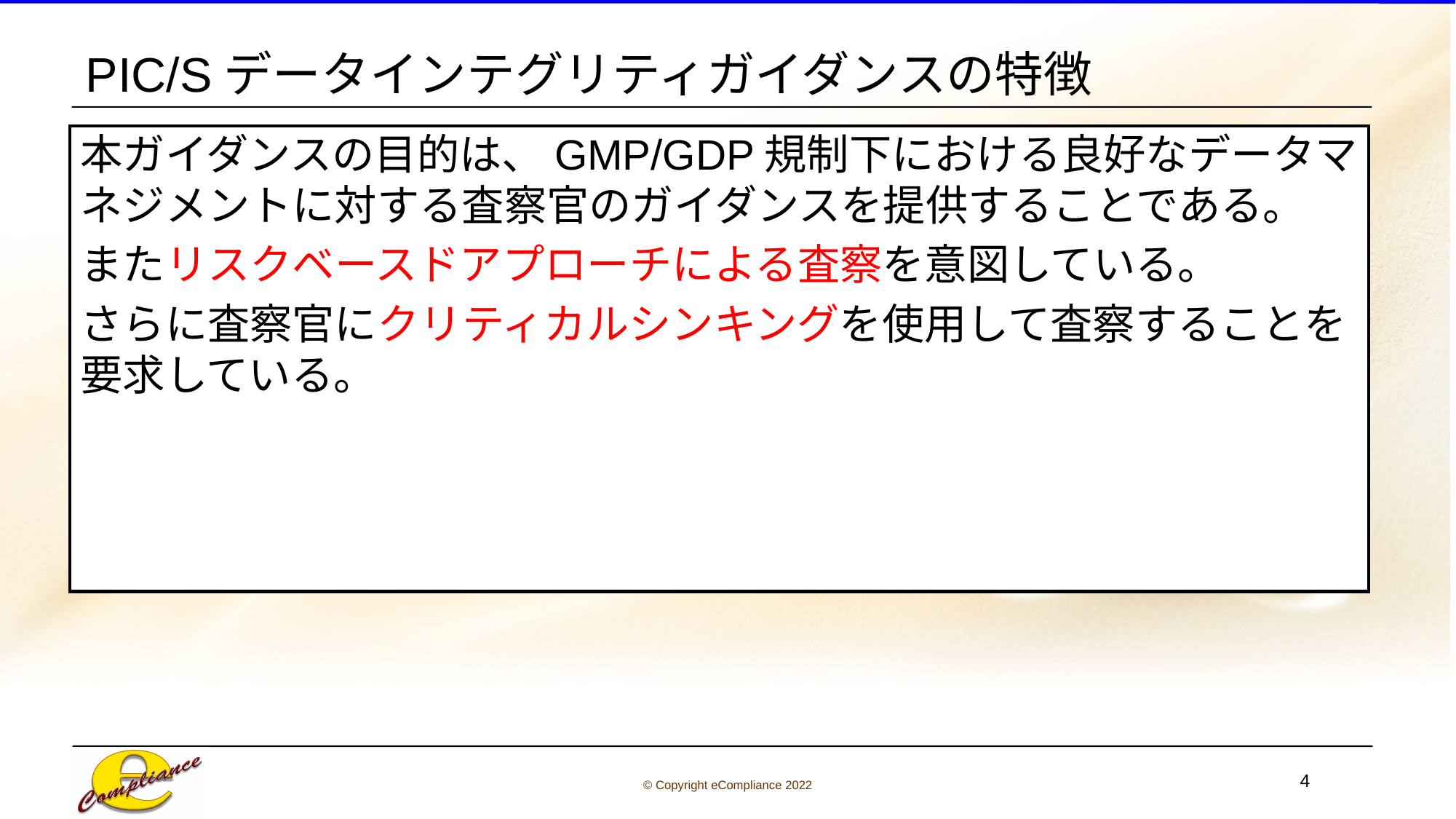

# PIC/Sデータインテグリティガイダンスの特徴
本ガイダンスの目的は、GMP/GDP規制下における良好なデータマネジメントに対する査察官のガイダンスを提供することである。
またリスクベースドアプローチによる査察を意図している。
さらに査察官にクリティカルシンキングを使用して査察することを要求している。